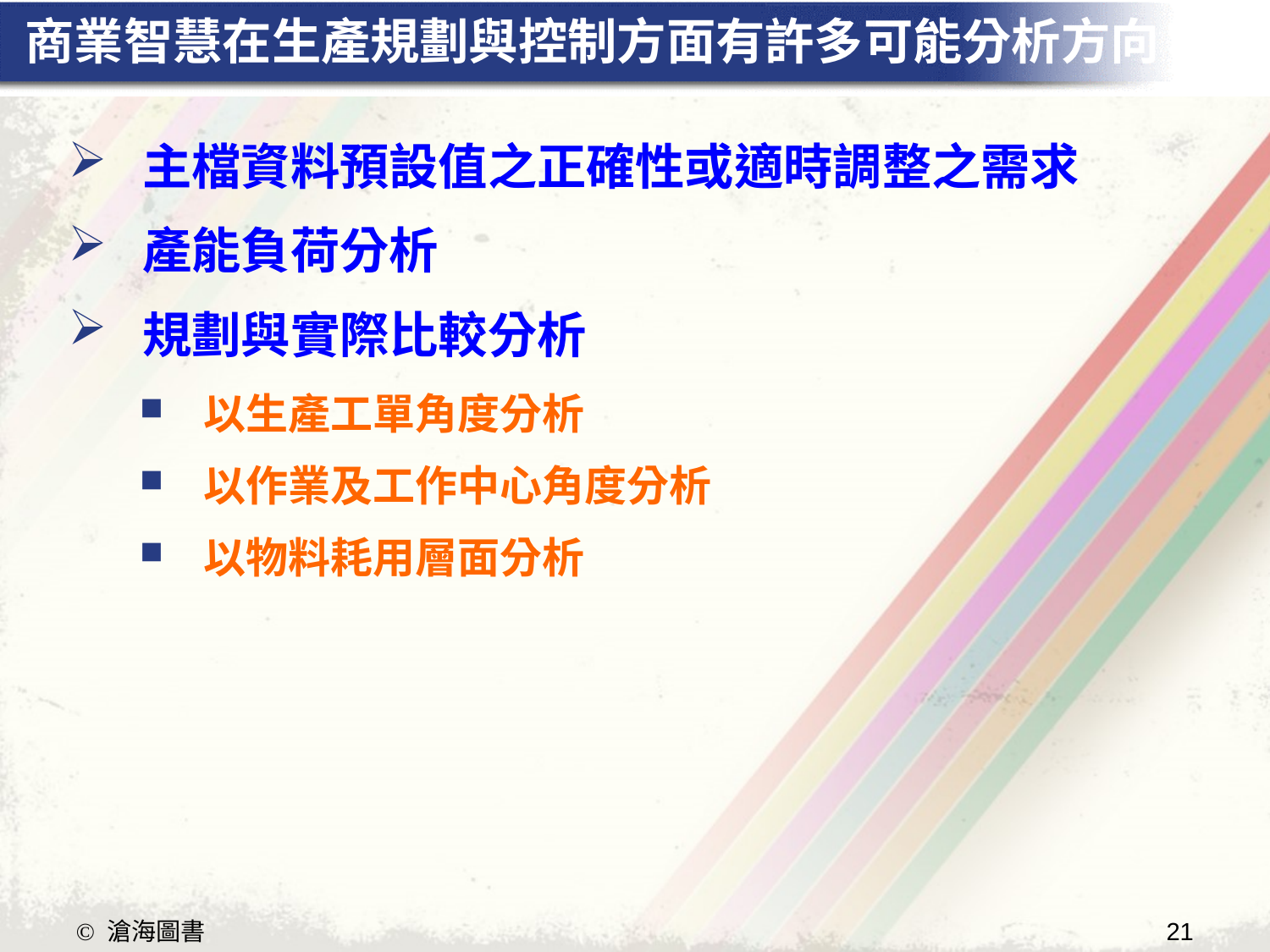

# 商業智慧在生產規劃與控制方面有許多可能分析方向
主檔資料預設值之正確性或適時調整之需求
產能負荷分析
規劃與實際比較分析
以生產工單角度分析
以作業及工作中心角度分析
以物料耗用層面分析
21